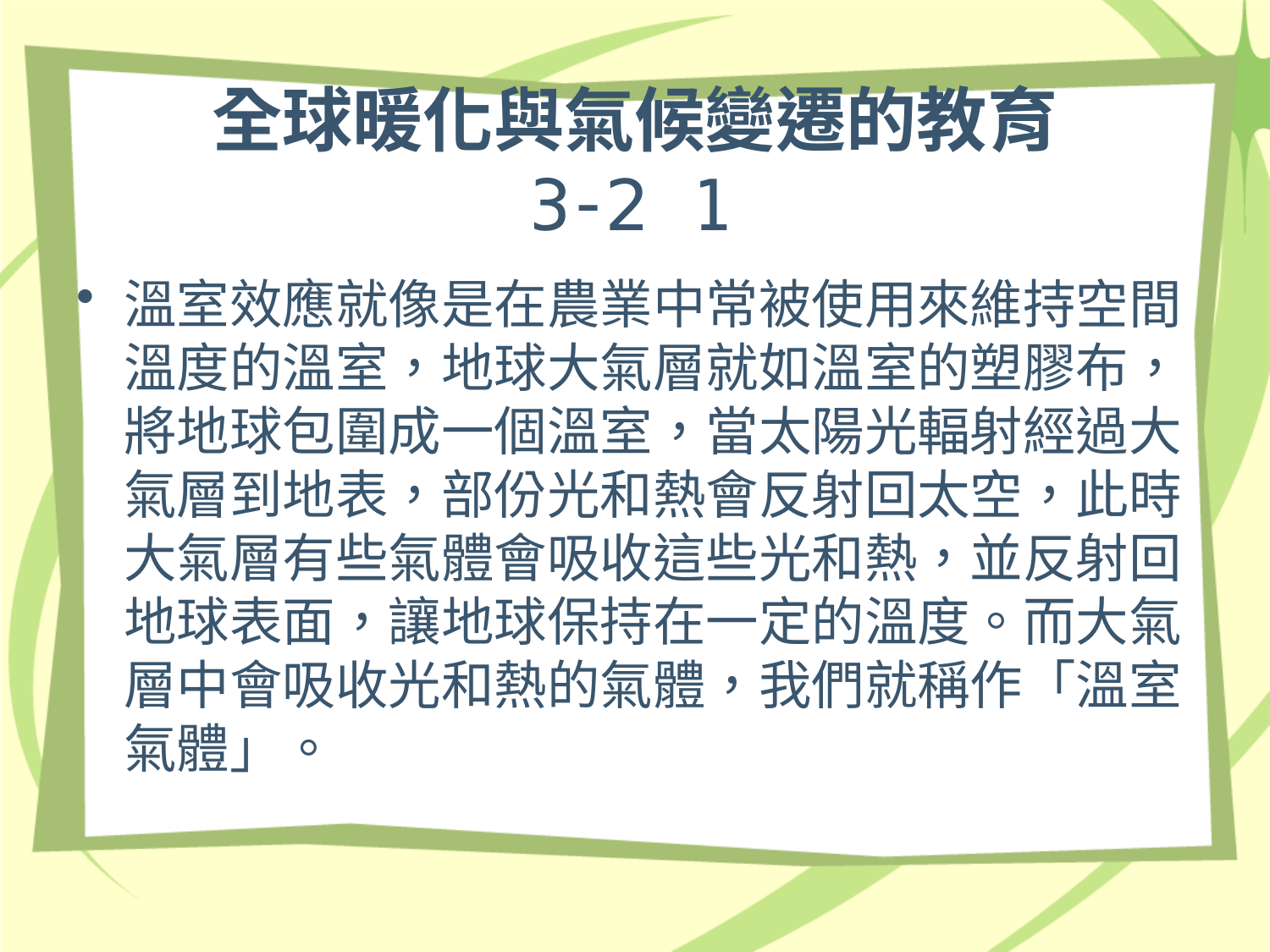

# 全球暖化與氣候變遷的教育 3-2  1
溫室效應就像是在農業中常被使用來維持空間溫度的溫室，地球大氣層就如溫室的塑膠布，將地球包圍成一個溫室，當太陽光輻射經過大氣層到地表，部份光和熱會反射回太空，此時大氣層有些氣體會吸收這些光和熱，並反射回地球表面，讓地球保持在一定的溫度。而大氣層中會吸收光和熱的氣體，我們就稱作「溫室氣體」。